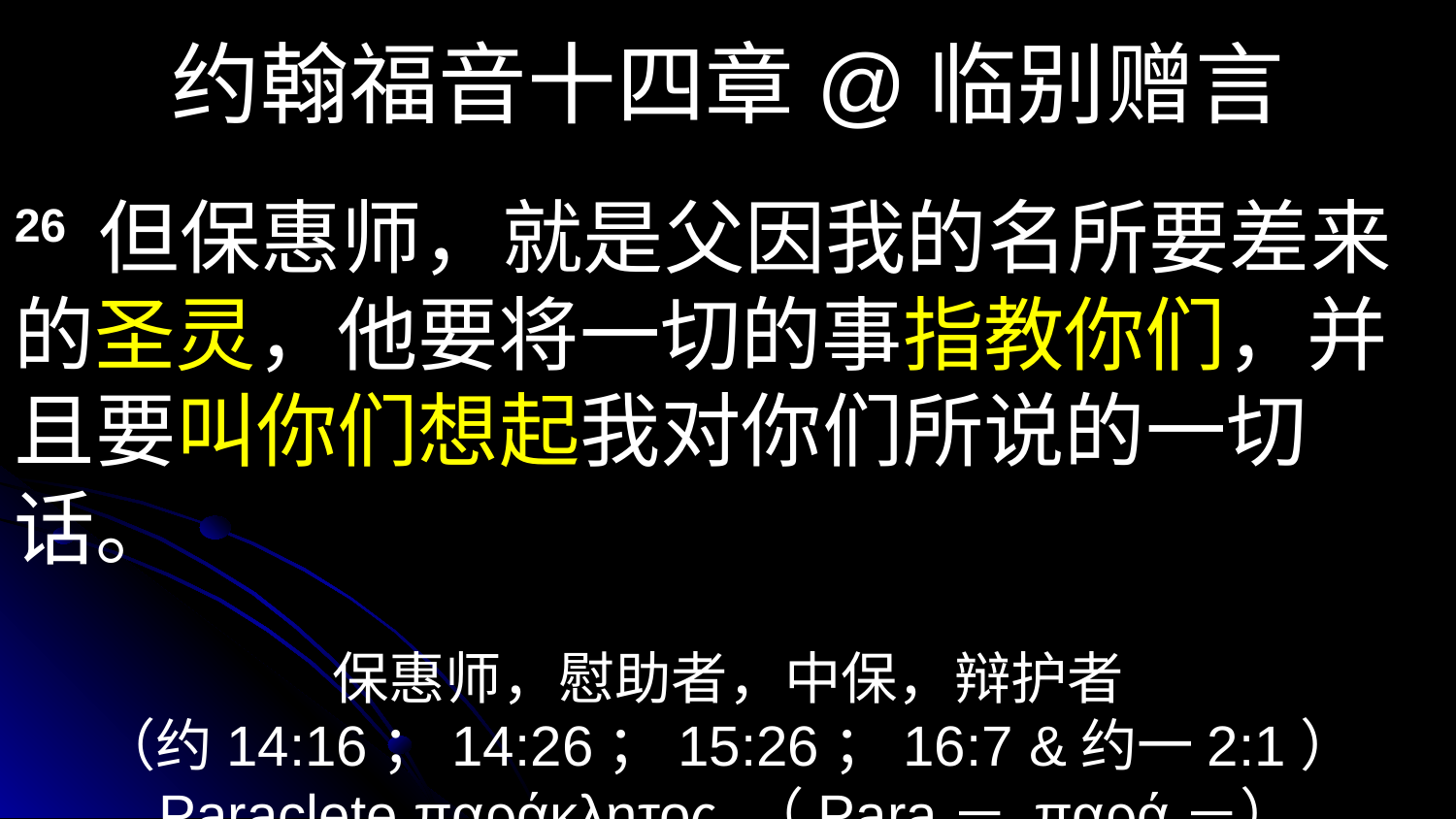

约翰福音十四章@临别赠言
26 但保惠师，就是父因我的名所要差来的圣灵，他要将一切的事指教你们，并且要叫你们想起我对你们所说的一切话。

保惠师，慰助者，中保，辩护者
（约14:16；14:26；15:26；16:7 &约一2:1）
Paraclete παράκλητος （Para－ παρά－）